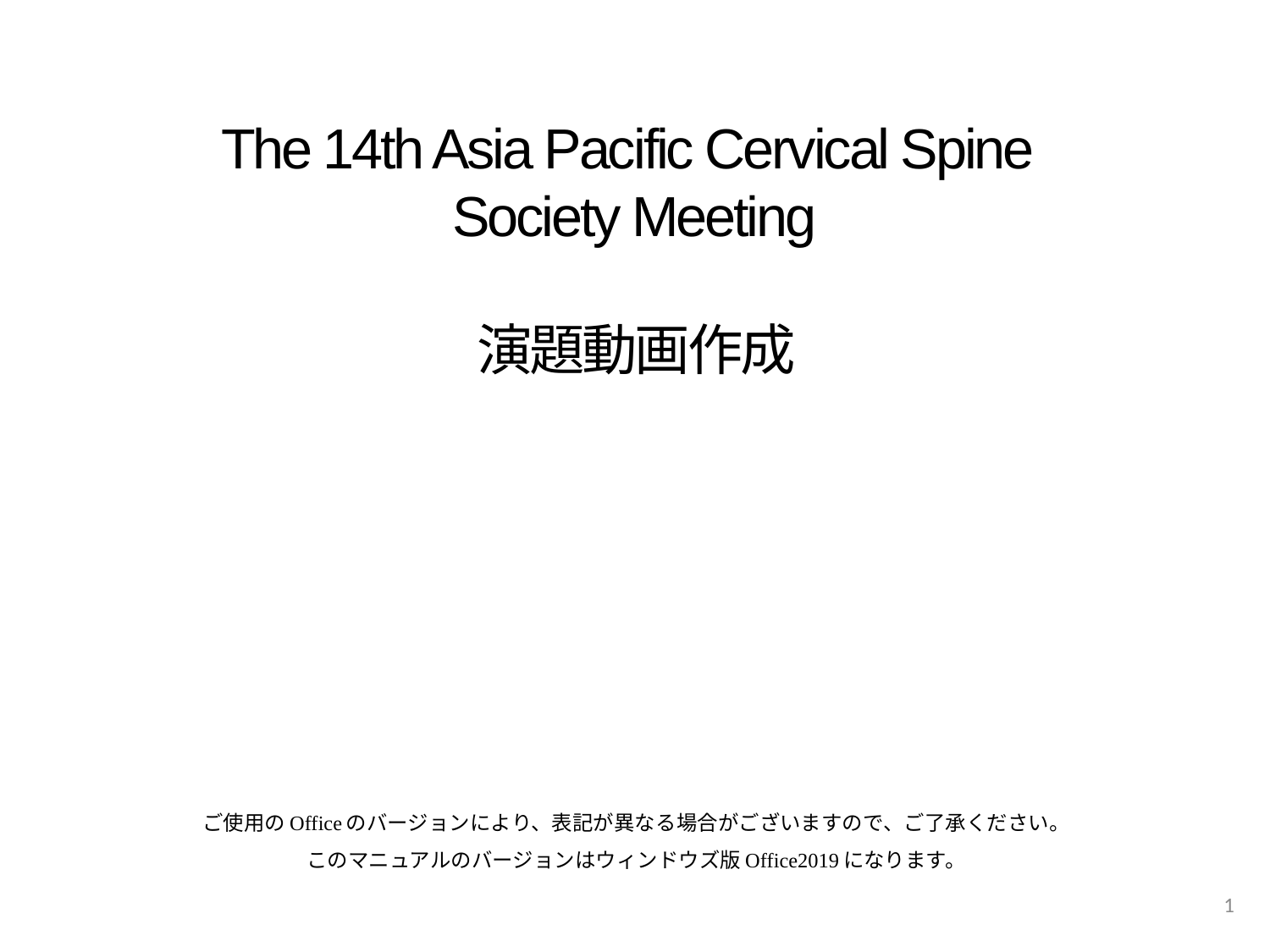

The 14th Asia Pacific Cervical Spine
Society Meeting
演題動画作成
ご使用のOfficeのバージョンにより、表記が異なる場合がございますので、ご了承ください。
このマニュアルのバージョンはウィンドウズ版Office2019になります。
1